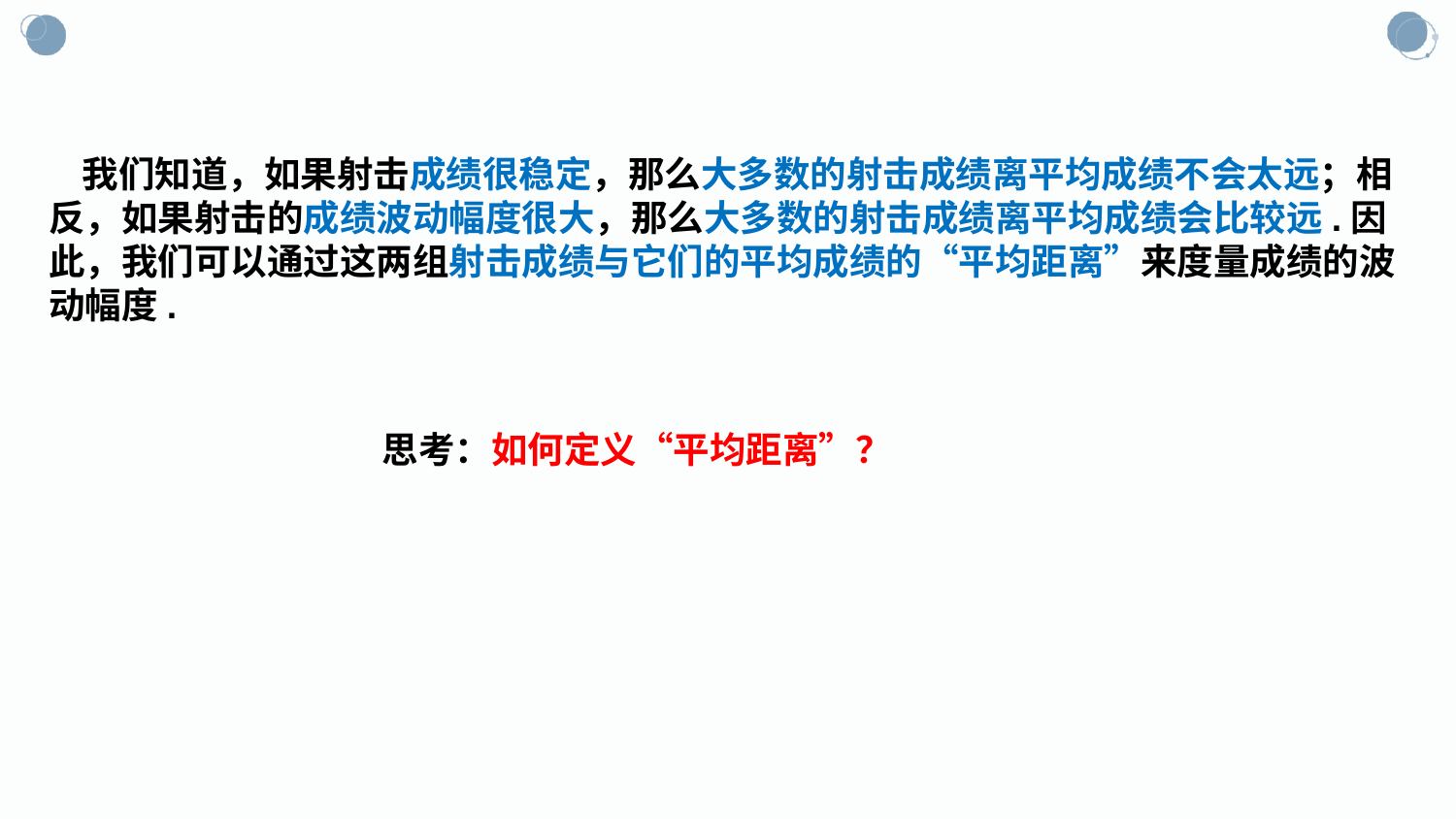

我们知道，如果射击成绩很稳定，那么大多数的射击成绩离平均成绩不会太远；相反，如果射击的成绩波动幅度很大，那么大多数的射击成绩离平均成绩会比较远.因此，我们可以通过这两组射击成绩与它们的平均成绩的“平均距离”来度量成绩的波动幅度.
思考：如何定义“平均距离”？